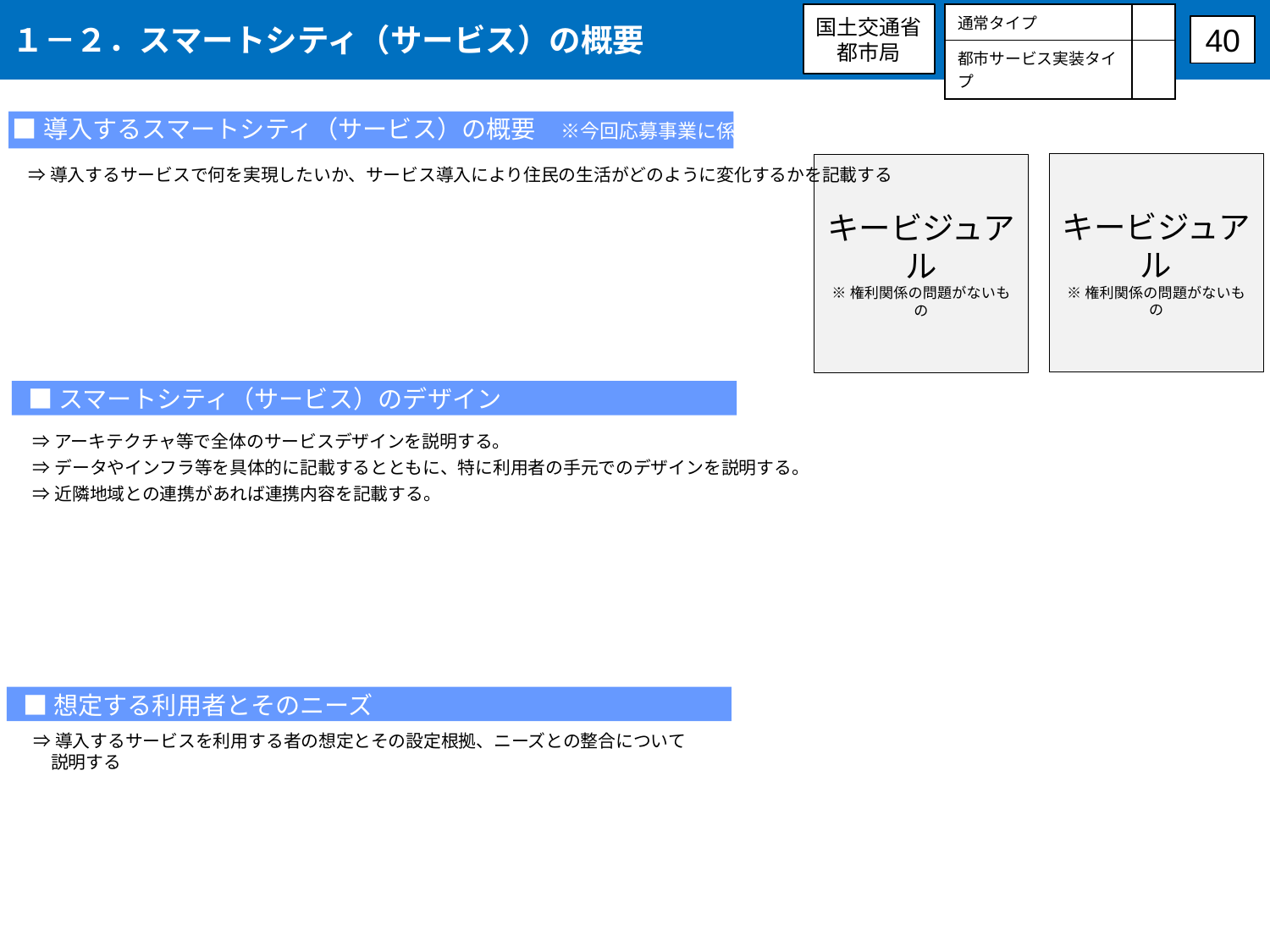

１－２．スマートシティ（サービス）の概要
国土交通省
都市局
| 通常タイプ |  |
| --- | --- |
| 都市サービス実装タイプ |  |
40
■導入するスマートシティ（サービス）の概要　※今回応募事業に係るもの

キービジュアル
※権利関係の問題がないもの
キービジュアル
※権利関係の問題がないもの
⇒導入するサービスで何を実現したいか、サービス導入により住民の生活がどのように変化するかを記載する

■スマートシティ（サービス）のデザイン
⇒アーキテクチャ等で全体のサービスデザインを説明する。
⇒データやインフラ等を具体的に記載するとともに、特に利用者の手元でのデザインを説明する。
⇒近隣地域との連携があれば連携内容を記載する。

■想定する利用者とそのニーズ
⇒導入するサービスを利用する者の想定とその設定根拠、ニーズとの整合について説明する